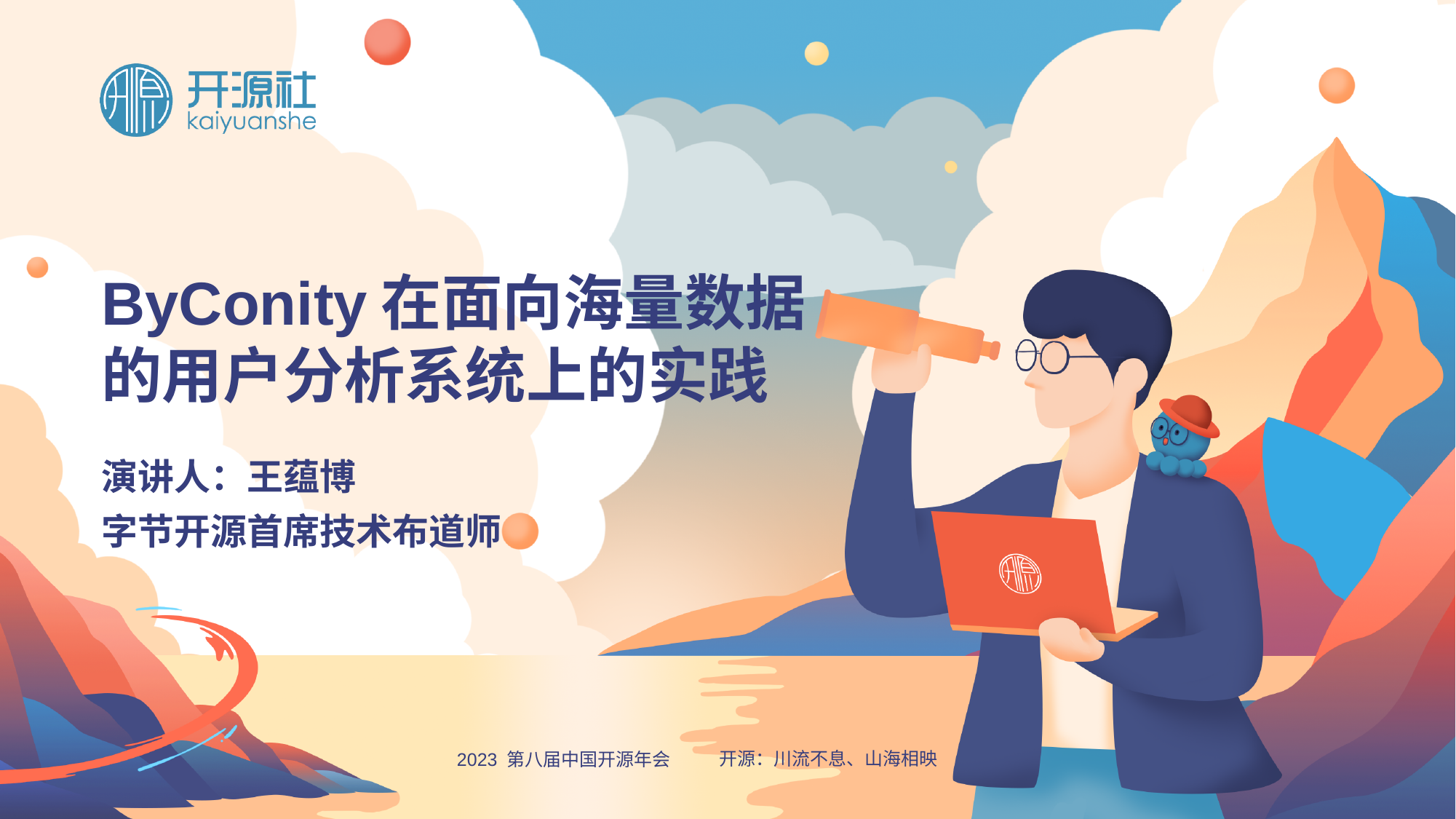

# ByConity在面向海量数据的用户分析系统上的实践
演讲人：王蕴博
字节开源首席技术布道师